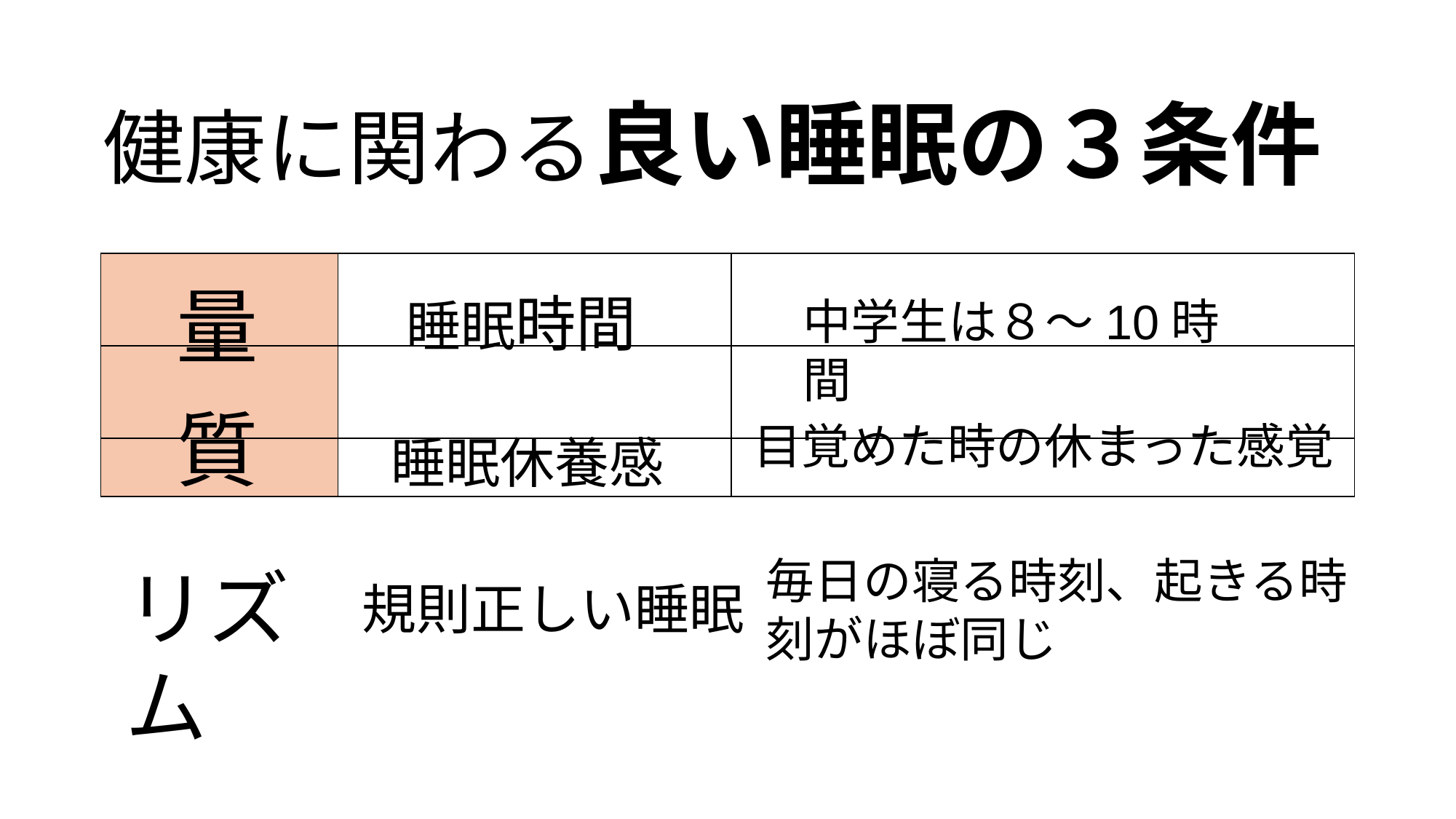

# 健康に関わる良い睡眠の３条件
|  |  |  |
| --- | --- | --- |
|  |  |  |
|  |  |  |
量
睡眠時間
中学生は８～10時間

質
目覚めた時の休まった感覚

睡眠休養感
毎日の寝る時刻、起きる時刻がほぼ同じ

リズム
規則正しい睡眠